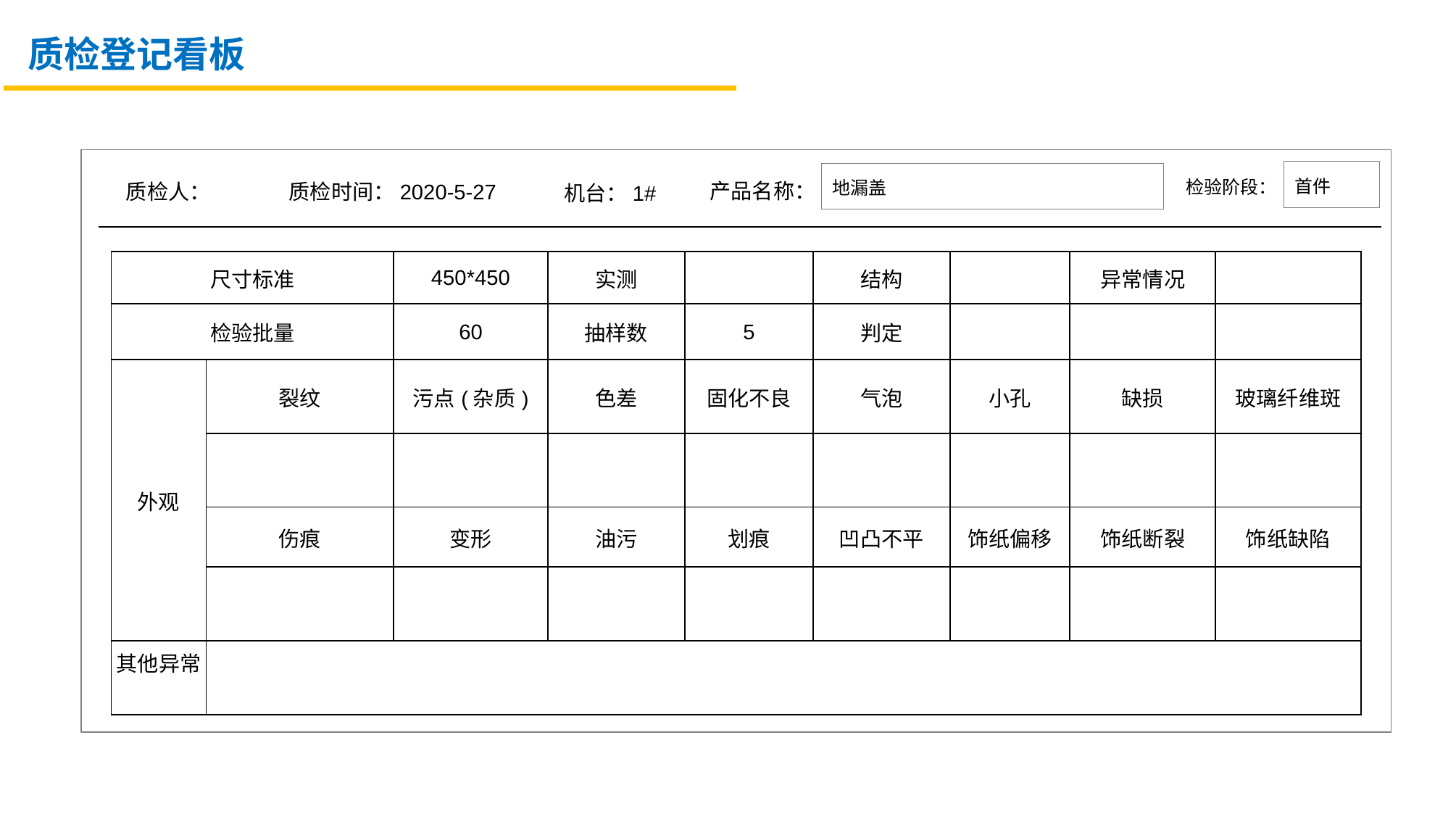

质检登记看板

检验阶段：
首件
地漏盖
产品名称：
质检人：
质检时间：2020-5-27
机台：1#
| 尺寸标准 |  | 450\*450 | 实测 |  | 结构 |  | 异常情况 |  |
| --- | --- | --- | --- | --- | --- | --- | --- | --- |
| 检验批量 |  | 60 | 抽样数 | 5 | 判定 |  |  |  |
| 外观 | 裂纹 | 污点(杂质) | 色差 | 固化不良 | 气泡 | 小孔 | 缺损 | 玻璃纤维斑 |
|  |  |  |  |  |  |  |  |  |
|  | 伤痕 | 变形 | 油污 | 划痕 | 凹凸不平 | 饰纸偏移 | 饰纸断裂 | 饰纸缺陷 |
|  |  |  |  |  |  |  |  |  |
| 其他异常 |  |  |  |  |  |  |  |  |